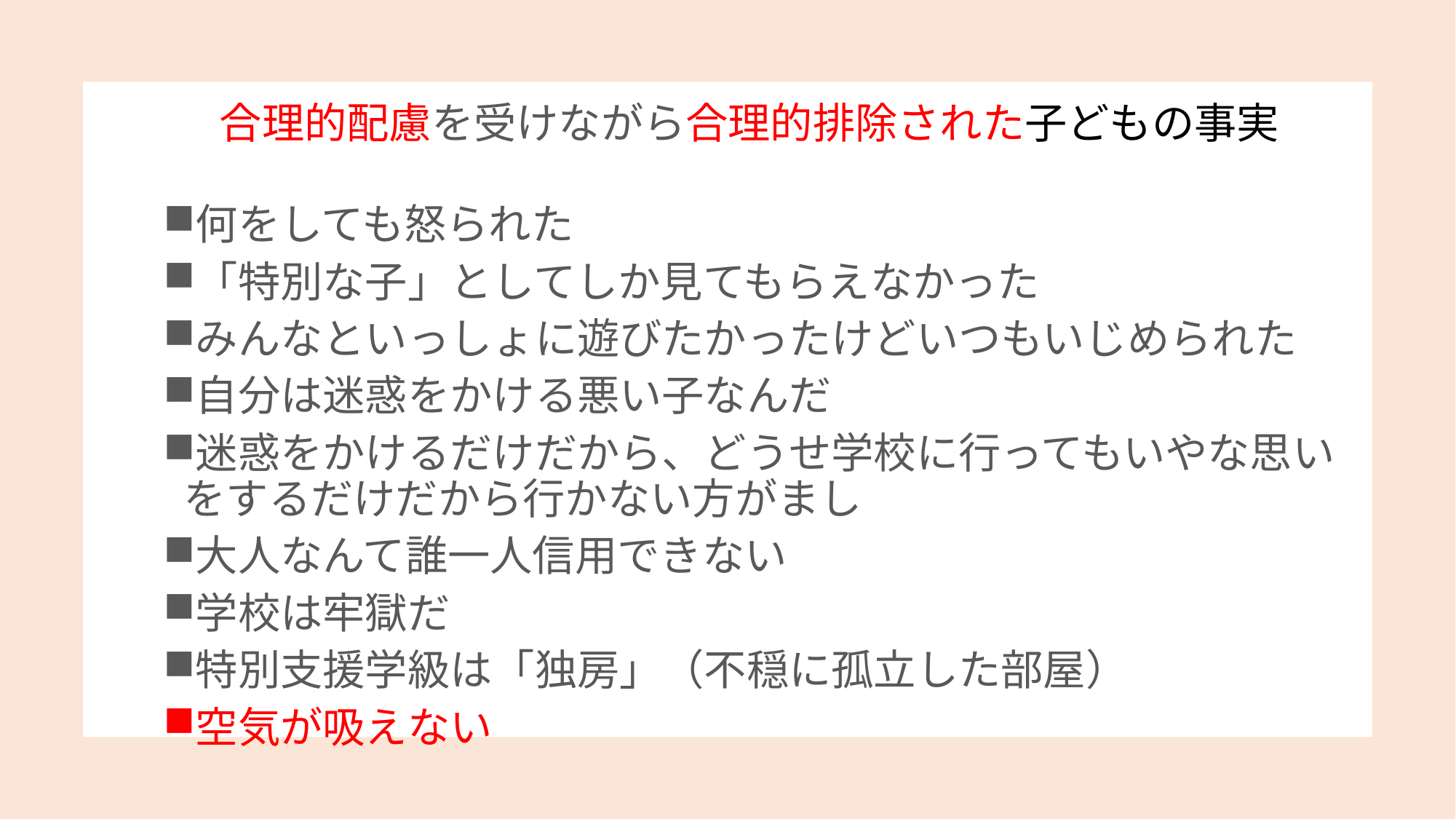

合理的配慮を受けながら合理的排除された子どもの事実

何をしても怒られた
「特別な子」としてしか見てもらえなかった
みんなといっしょに遊びたかったけどいつもいじめられた
自分は迷惑をかける悪い子なんだ
迷惑をかけるだけだから、どうせ学校に行ってもいやな思いをするだけだから行かない方がまし
大人なんて誰一人信用できない
学校は牢獄だ
特別支援学級は「独房」（不穏に孤立した部屋）
空気が吸えない